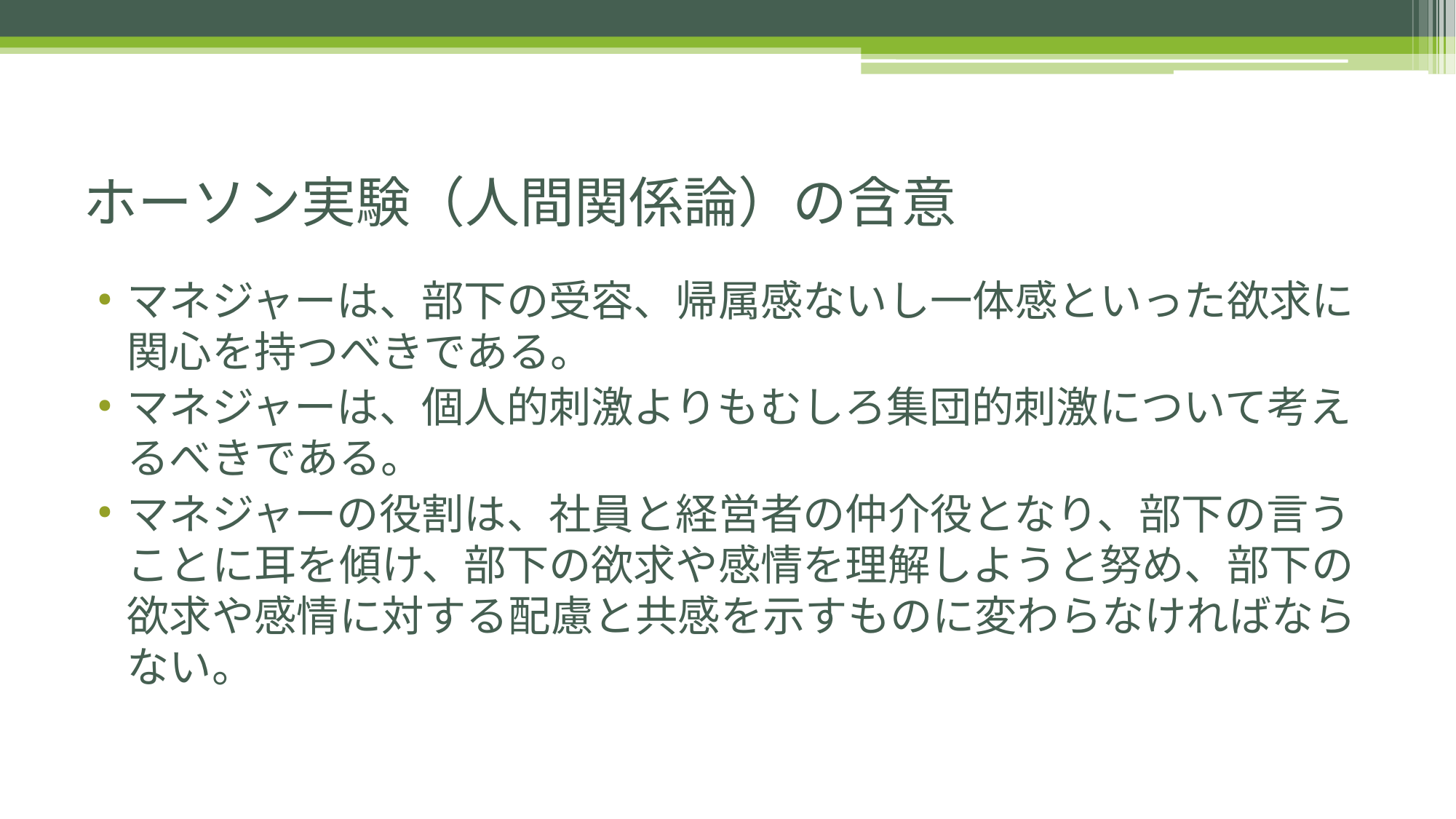

# ホーソン実験（人間関係論）の含意
マネジャーは、部下の受容、帰属感ないし一体感といった欲求に関心を持つべきである。
マネジャーは、個人的刺激よりもむしろ集団的刺激について考えるべきである。
マネジャーの役割は、社員と経営者の仲介役となり、部下の言うことに耳を傾け、部下の欲求や感情を理解しようと努め、部下の欲求や感情に対する配慮と共感を示すものに変わらなければならない。